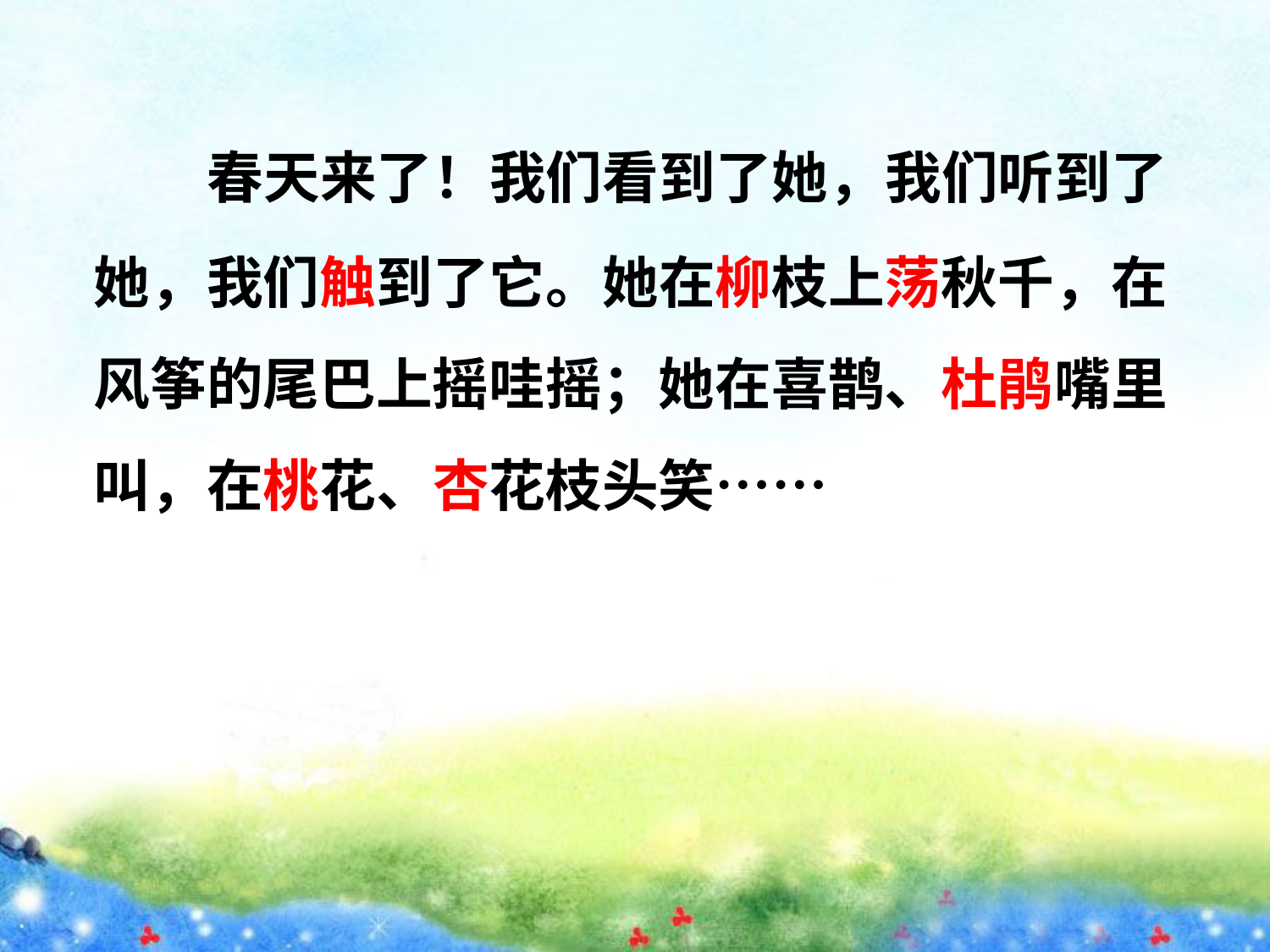

春天来了！我们看到了她，我们听到了她，我们触到了它。她在柳枝上荡秋千，在风筝的尾巴上摇哇摇；她在喜鹊、杜鹃嘴里叫，在桃花、杏花枝头笑……